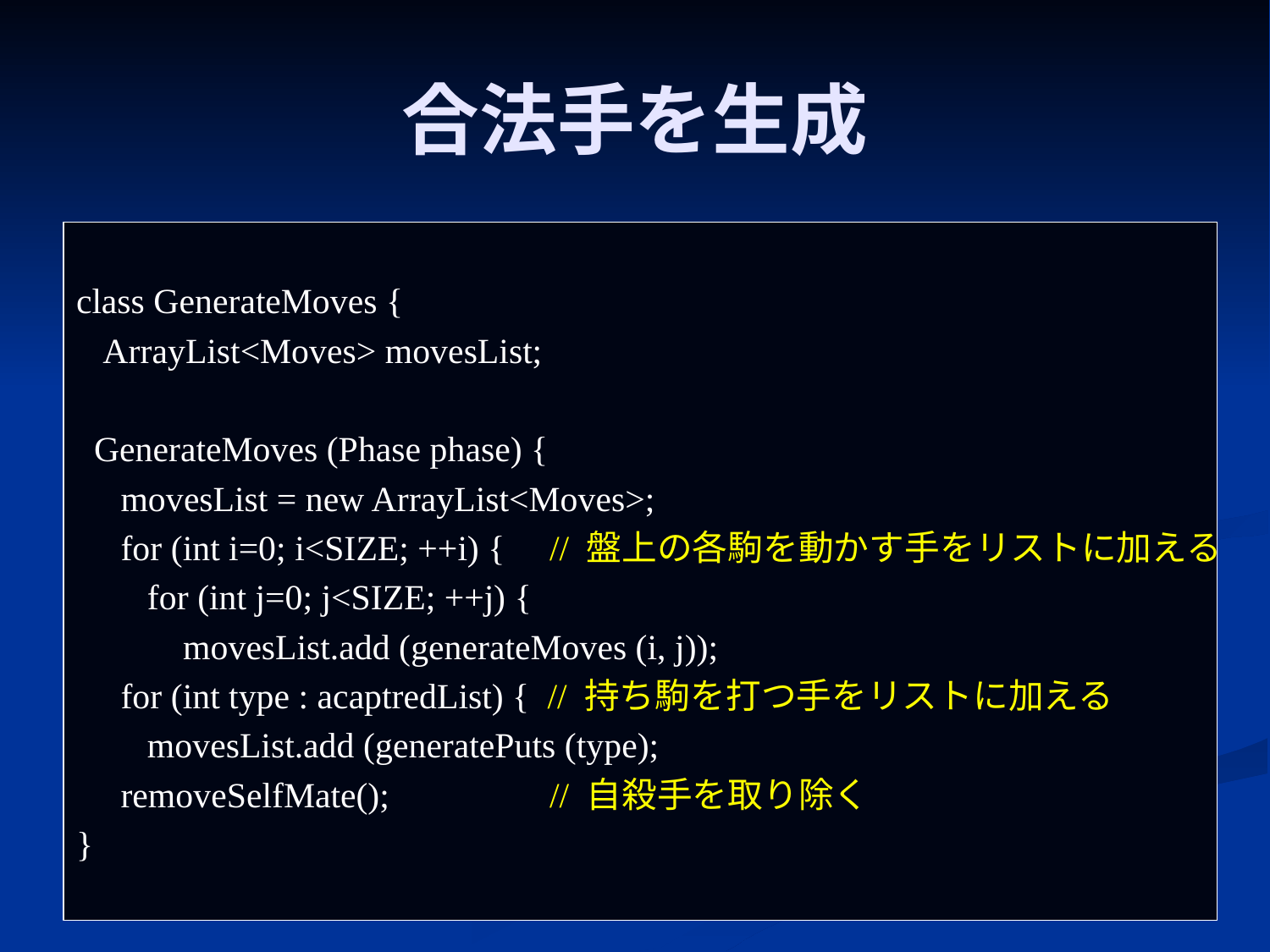

# 合法手を生成
class GenerateMoves {
   ArrayList<Moves> movesList;

  GenerateMoves (Phase phase) {
     movesList = new ArrayList<Moves>;
     for (int i=0; i<SIZE; ++i) {     // 盤上の各駒を動かす手をリストに加える
        for (int j=0; j<SIZE; ++j) {
            movesList.add (generateMoves (i, j));
     for (int type : acaptredList) {  // 持ち駒を打つ手をリストに加える
        movesList.add (generatePuts (type);
     removeSelfMate();                  // 自殺手を取り除く
}